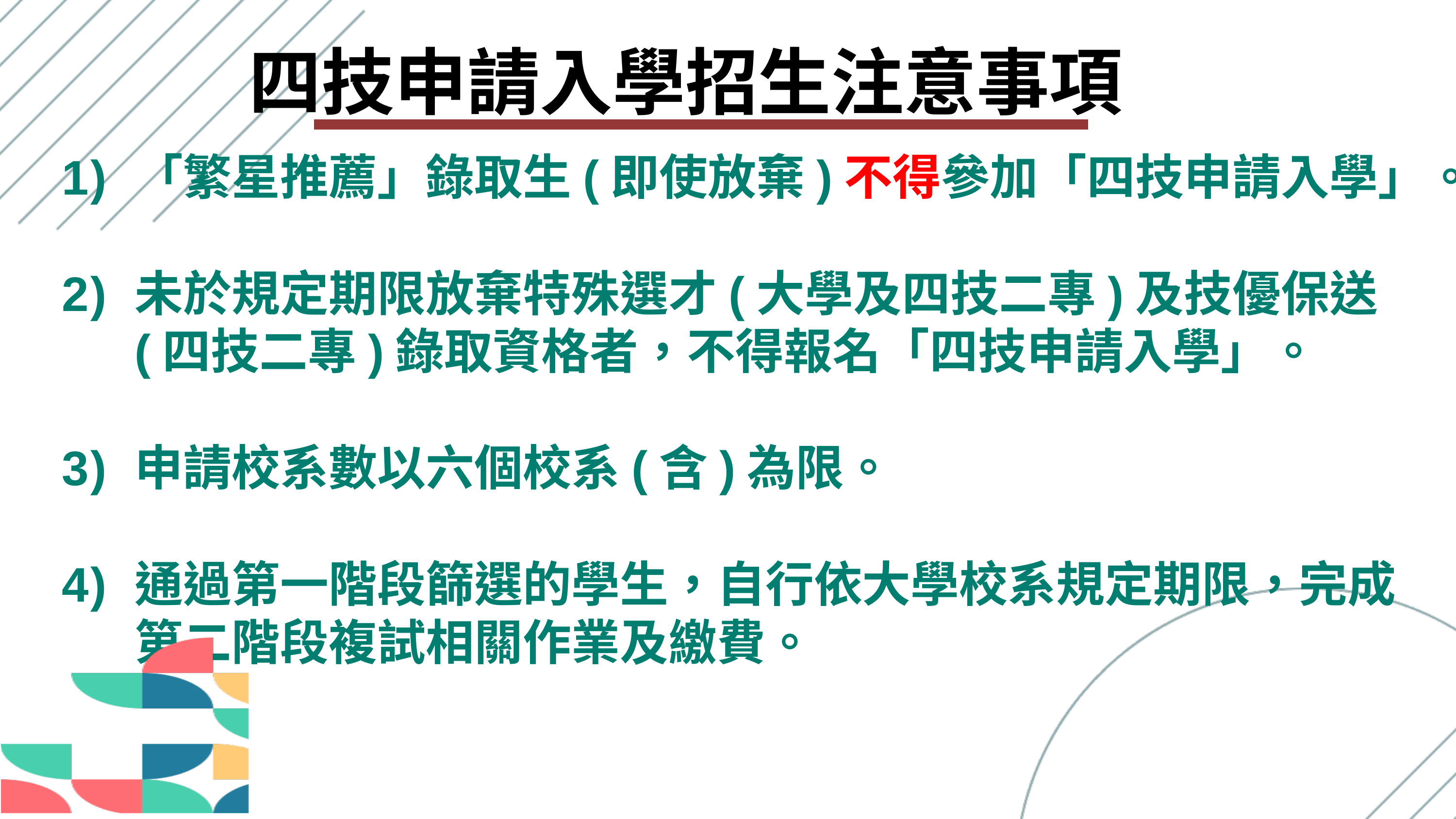

四技申請入學招生注意事項
「繁星推薦」錄取生(即使放棄)不得參加「四技申請入學」。

未於規定期限放棄特殊選才(大學及四技二專)及技優保送(四技二專)錄取資格者，不得報名「四技申請入學」。

申請校系數以六個校系(含)為限。

通過第一階段篩選的學生，自行依大學校系規定期限，完成第二階段複試相關作業及繳費。